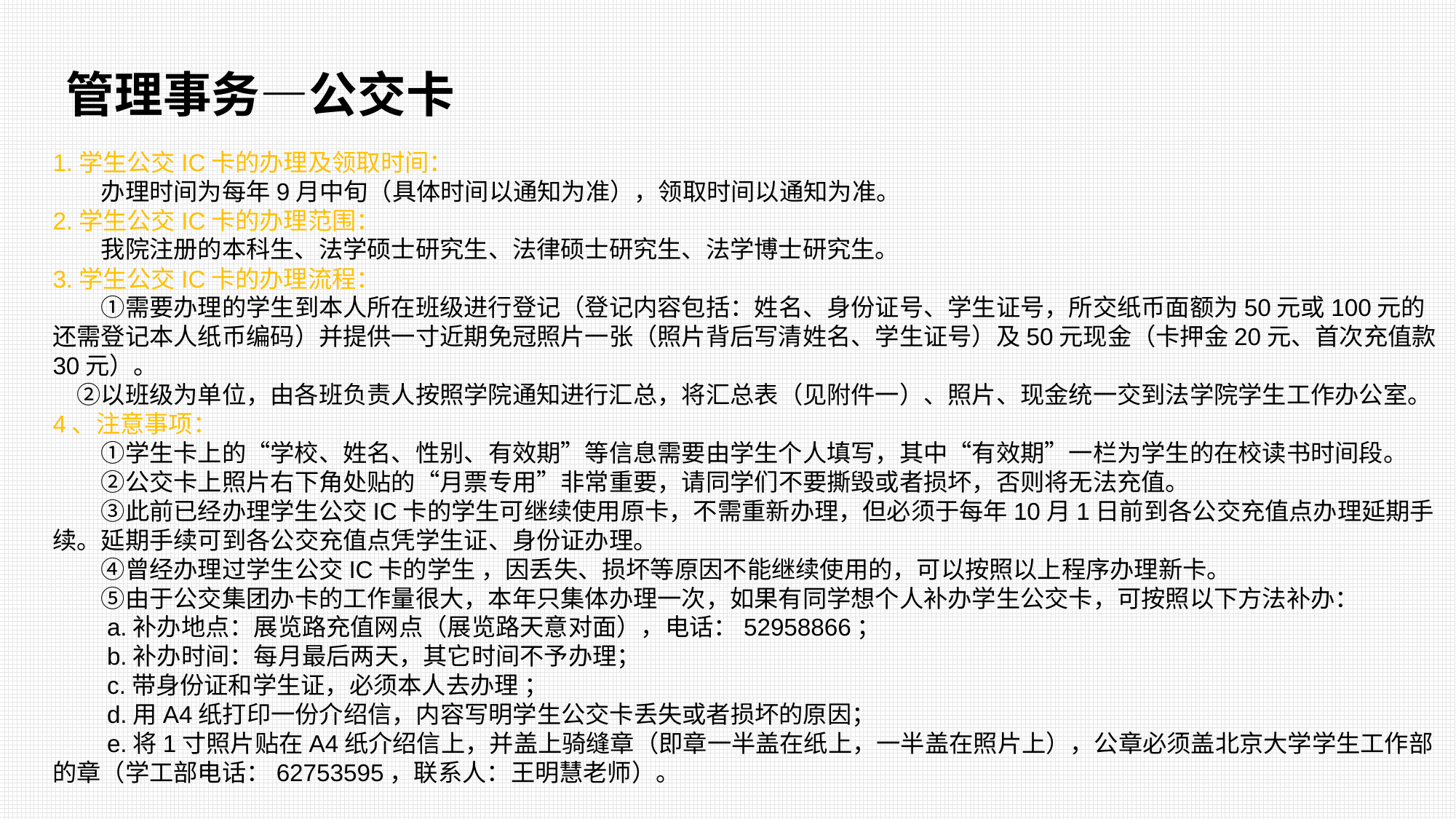

管理事务—公交卡
1.学生公交IC卡的办理及领取时间：
　　办理时间为每年9月中旬（具体时间以通知为准），领取时间以通知为准。
2.学生公交IC卡的办理范围：
　　我院注册的本科生、法学硕士研究生、法律硕士研究生、法学博士研究生。
3.学生公交IC卡的办理流程：
　　①需要办理的学生到本人所在班级进行登记（登记内容包括：姓名、身份证号、学生证号，所交纸币面额为50元或100元的还需登记本人纸币编码）并提供一寸近期免冠照片一张（照片背后写清姓名、学生证号）及50元现金（卡押金20元、首次充值款30元）。
　②以班级为单位，由各班负责人按照学院通知进行汇总，将汇总表（见附件一）、照片、现金统一交到法学院学生工作办公室。
4、注意事项：
　　①学生卡上的“学校、姓名、性别、有效期”等信息需要由学生个人填写，其中“有效期”一栏为学生的在校读书时间段。
　　②公交卡上照片右下角处贴的“月票专用”非常重要，请同学们不要撕毁或者损坏，否则将无法充值。
　　③此前已经办理学生公交IC卡的学生可继续使用原卡，不需重新办理，但必须于每年10月1日前到各公交充值点办理延期手续。延期手续可到各公交充值点凭学生证、身份证办理。
　　④曾经办理过学生公交IC卡的学生 ，因丢失、损坏等原因不能继续使用的，可以按照以上程序办理新卡。
　　⑤由于公交集团办卡的工作量很大，本年只集体办理一次，如果有同学想个人补办学生公交卡，可按照以下方法补办：
　　a.补办地点：展览路充值网点（展览路天意对面），电话：52958866；
　　b.补办时间：每月最后两天，其它时间不予办理；
　　c.带身份证和学生证，必须本人去办理 ；
　　d.用A4纸打印一份介绍信，内容写明学生公交卡丢失或者损坏的原因；
　　e.将1寸照片贴在A4纸介绍信上，并盖上骑缝章（即章一半盖在纸上，一半盖在照片上），公章必须盖北京大学学生工作部的章（学工部电话：62753595，联系人：王明慧老师）。